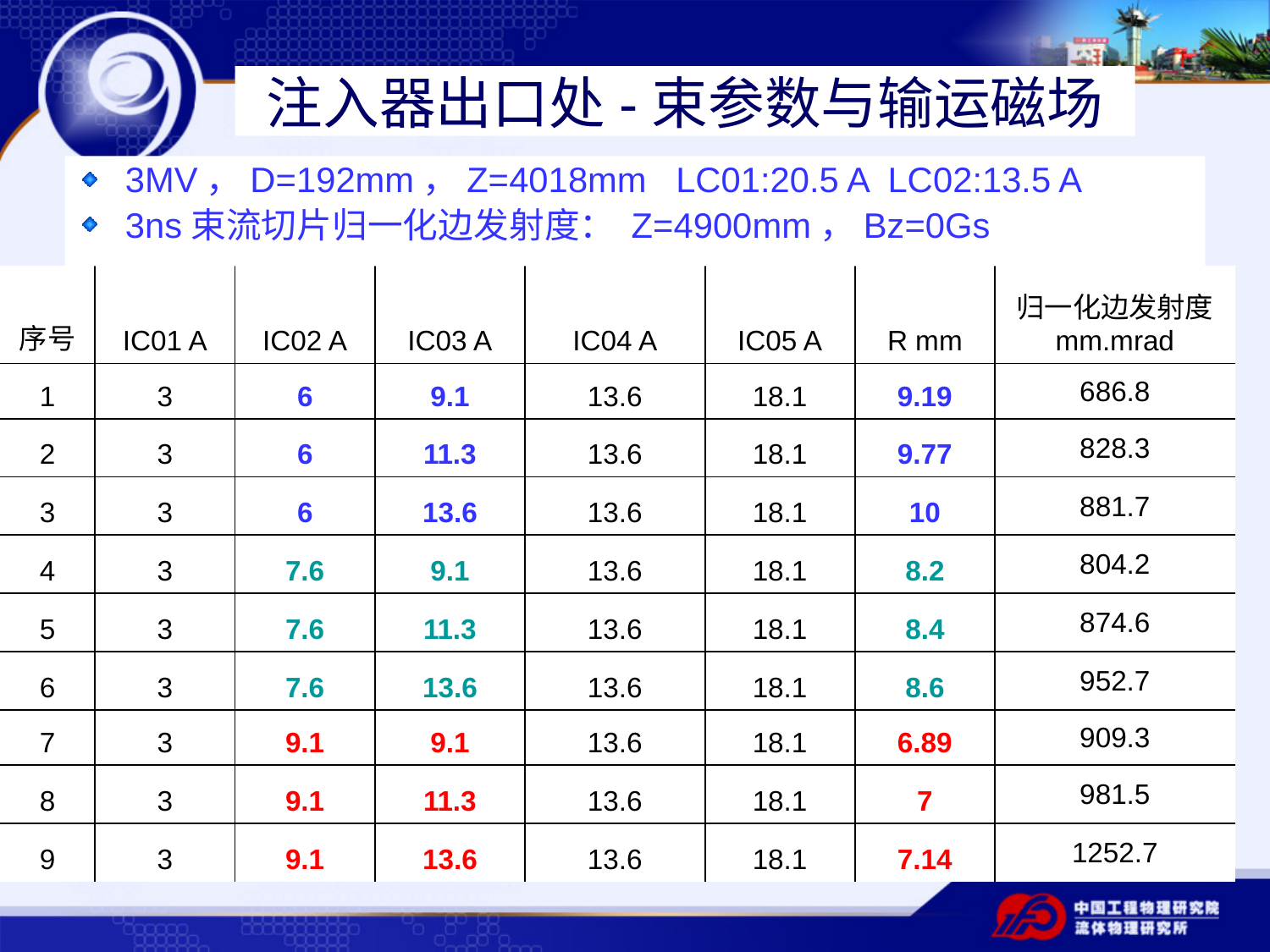

注入器出口处-束参数与输运磁场
3MV，D=192mm，Z=4018mm   LC01:20.5 A  LC02:13.5 A
3ns束流切片归一化边发射度： Z=4900mm，Bz=0Gs
| 序号 | IC01 A | IC02 A | IC03 A | IC04 A | IC05 A | R mm | 归一化边发射度 mm.mrad |
| --- | --- | --- | --- | --- | --- | --- | --- |
| 1 | 3 | 6 | 9.1 | 13.6 | 18.1 | 9.19 | 686.8 |
| 2 | 3 | 6 | 11.3 | 13.6 | 18.1 | 9.77 | 828.3 |
| 3 | 3 | 6 | 13.6 | 13.6 | 18.1 | 10 | 881.7 |
| 4 | 3 | 7.6 | 9.1 | 13.6 | 18.1 | 8.2 | 804.2 |
| 5 | 3 | 7.6 | 11.3 | 13.6 | 18.1 | 8.4 | 874.6 |
| 6 | 3 | 7.6 | 13.6 | 13.6 | 18.1 | 8.6 | 952.7 |
| 7 | 3 | 9.1 | 9.1 | 13.6 | 18.1 | 6.89 | 909.3 |
| 8 | 3 | 9.1 | 11.3 | 13.6 | 18.1 | 7 | 981.5 |
| 9 | 3 | 9.1 | 13.6 | 13.6 | 18.1 | 7.14 | 1252.7 |